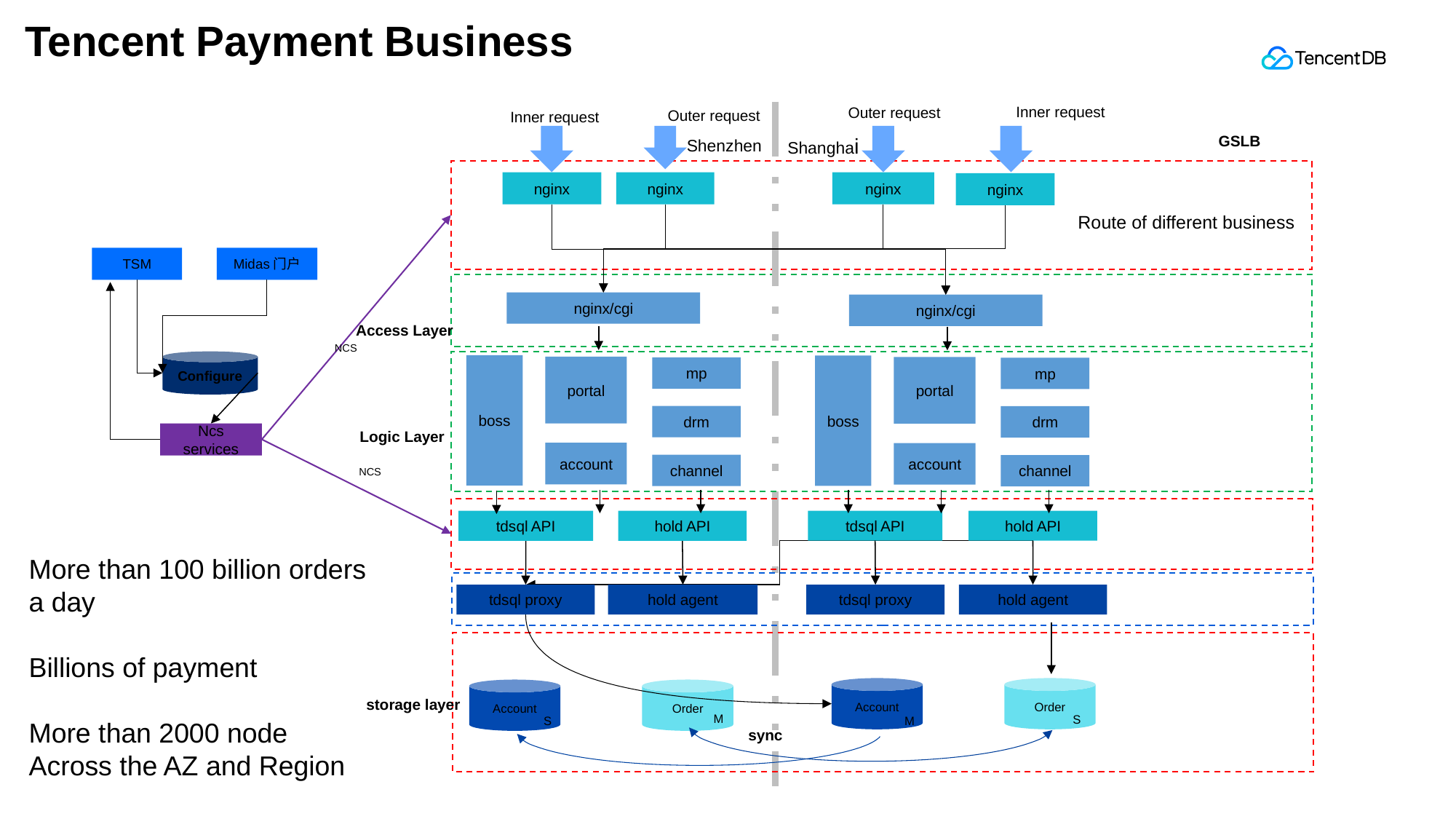

Tencent Payment Business
Inner request
Outer request
Outer request
Inner request

GSLB
Shanghai
Shenzhen

nginx
nginx
nginx
nginx
Route of different business
TSM
Midas门户

nginx/cgi
nginx/cgi
Access Layer
NCS
Configure

boss
boss
portal
portal
mp
mp
drm
drm
Logic Layer
Ncs services
account
account
channel
channel
NCS

tdsql API
hold API
tdsql API
hold API
More than 100 billion orders a day

Billions of payment

More than 2000 node
Across the AZ and Region

tdsql proxy
hold agent
tdsql proxy
hold agent

Account
Order
Account
Order

storage layer

M
S
M
S
sync